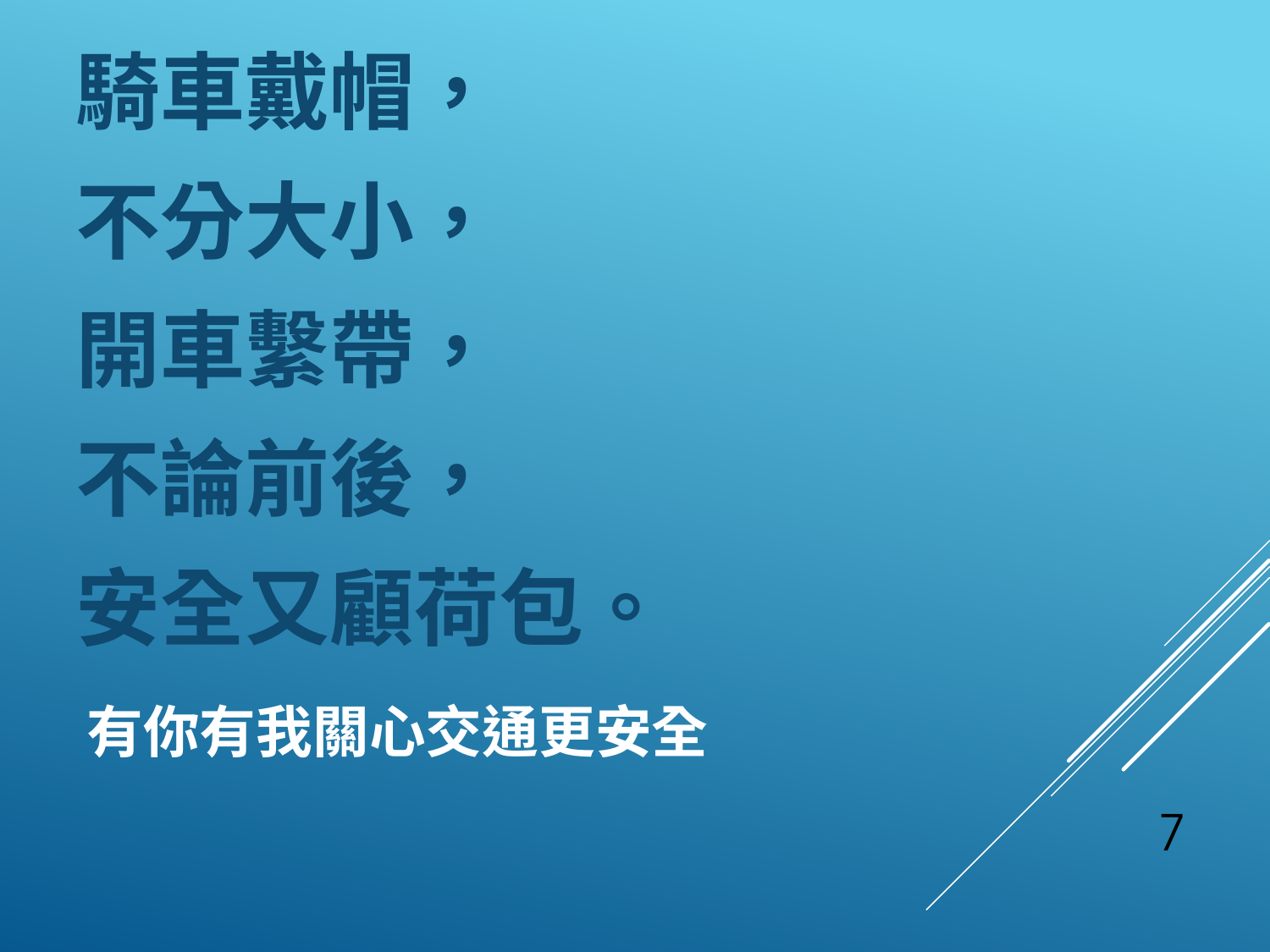

騎車戴帽，
不分大小，
開車繫帶，
不論前後，
安全又顧荷包。
# 有你有我關心交通更安全
7